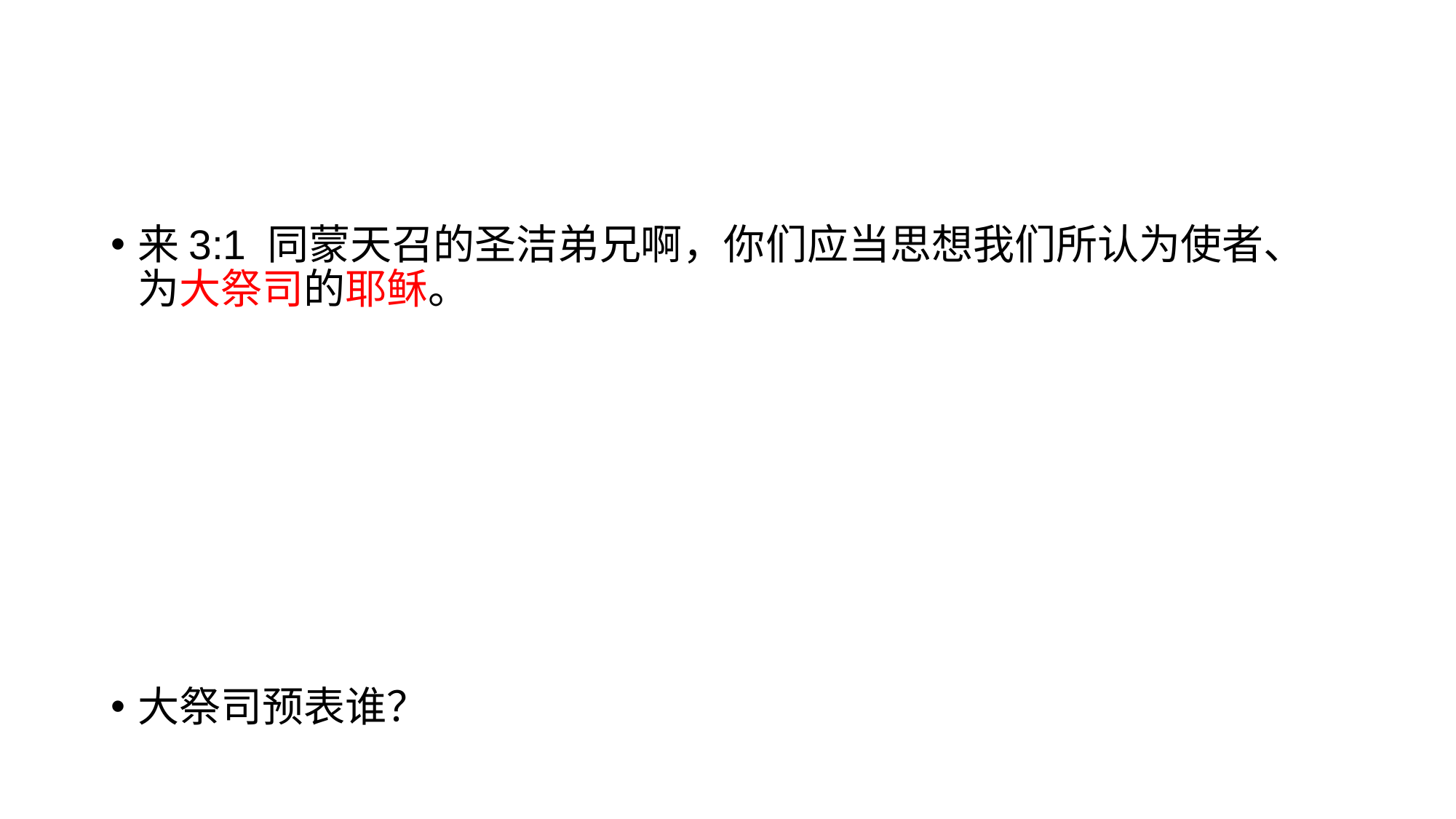

#
来3:1 同蒙天召的圣洁弟兄啊，你们应当思想我们所认为使者、为大祭司的耶稣。

大祭司预表谁？